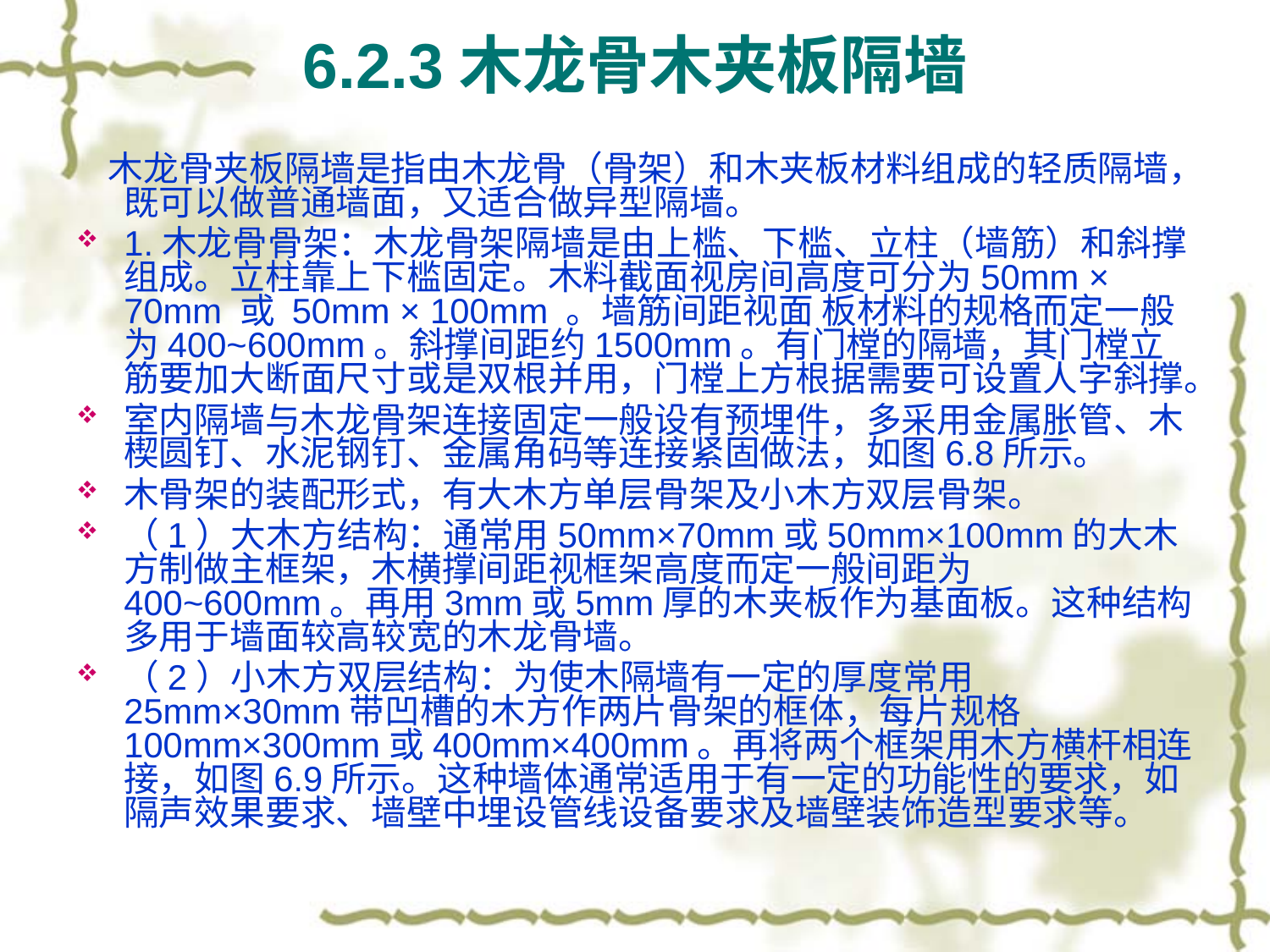

# 6.2.3木龙骨木夹板隔墙
   木龙骨夹板隔墙是指由木龙骨（骨架）和木夹板材料组成的轻质隔墙，既可以做普通墙面，又适合做异型隔墙。
1.木龙骨骨架：木龙骨架隔墙是由上槛、下槛、立柱（墙筋）和斜撑组成。立柱靠上下槛固定。木料截面视房间高度可分为50mm × 70mm 或 50mm × 100mm 。墙筋间距视面 板材料的规格而定一般为400~600mm。斜撑间距约1500mm。有门樘的隔墙，其门樘立筋要加大断面尺寸或是双根并用，门樘上方根据需要可设置人字斜撑。
室内隔墙与木龙骨架连接固定一般设有预埋件，多采用金属胀管、木楔圆钉、水泥钢钉、金属角码等连接紧固做法，如图6.8所示。
木骨架的装配形式，有大木方单层骨架及小木方双层骨架。
（1）大木方结构：通常用50mm×70mm或50mm×100mm的大木方制做主框架，木横撑间距视框架高度而定一般间距为400~600mm。再用3mm或5mm厚的木夹板作为基面板。这种结构多用于墙面较高较宽的木龙骨墙。
（2）小木方双层结构：为使木隔墙有一定的厚度常用25mm×30mm带凹槽的木方作两片骨架的框体，每片规格100mm×300mm或400mm×400mm。再将两个框架用木方横杆相连接，如图6.9所示。这种墙体通常适用于有一定的功能性的要求，如隔声效果要求、墙壁中埋设管线设备要求及墙壁装饰造型要求等。